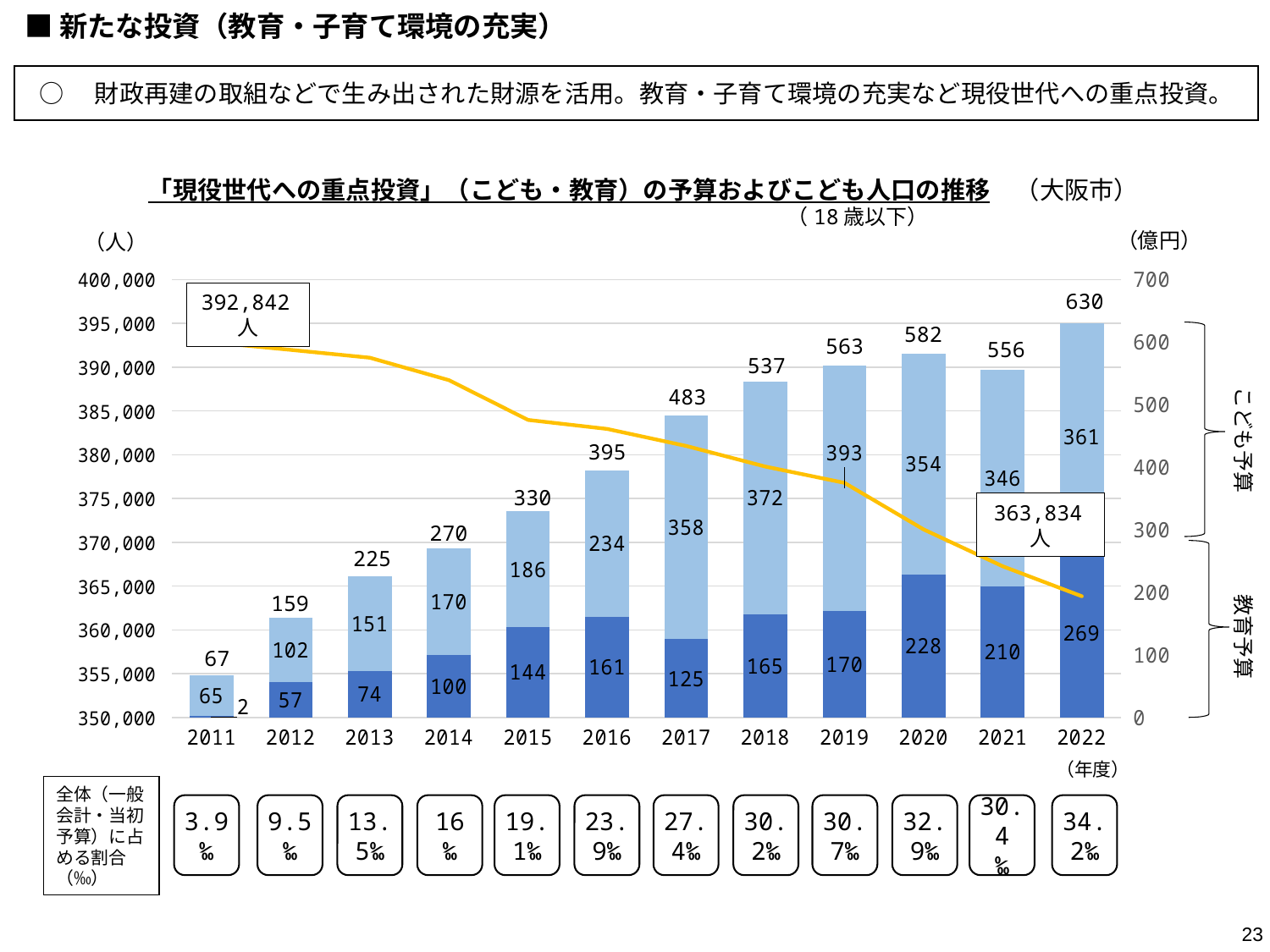

■新たな投資（教育・子育て環境の充実）
○　財政再建の取組などで生み出された財源を活用。教育・子育て環境の充実など現役世代への重点投資。
  　「現役世代への重点投資」（こども・教育）の予算およびこども人口の推移　（大阪市）

### Chart

| Category | 教育 | こども | 列1 | 列2 |
|---|---|---|---|---|
| 2011 | 2.0 | 65.0 | None | 392842.0 |
| 2012 | 57.0 | 102.0 | None | 391976.0 |
| 2013 | 74.0 | 151.0 | None | 391078.0 |
| 2014 | 100.0 | 170.0 | None | 388518.0 |
| 2015 | 144.0 | 186.0 | None | 383971.0 |
| 2016 | 161.0 | 234.0 | None | 382949.0 |
| 2017 | 125.0 | 358.0 | None | 381001.0 |
| 2018 | 165.0 | 372.0 | None | 378647.0 |
| 2019 | 170.0 | 393.0 | None | 376781.0 |
| 2020 | 228.0 | 354.0 | None | 371466.0 |
| 2021 | 210.0 | 346.0 | None | 367258.0 |
| 2022 | 269.0 | 361.0 | None | 363834.0 |
（18歳以下）
（億円）
（人）
630
392,842人
582

563
556
537
こども予算
483
395
330
363,834人
270
225

教育予算
159
67
（年度）
全体（一般会計・当初予算）に占める割合（‰）
3.9
‰
9.5
‰
13.5‰
16
‰
19.1‰
23.9‰
27.4‰
30.2‰
30.7‰
32.9‰
30.4
‰
34.2‰
23